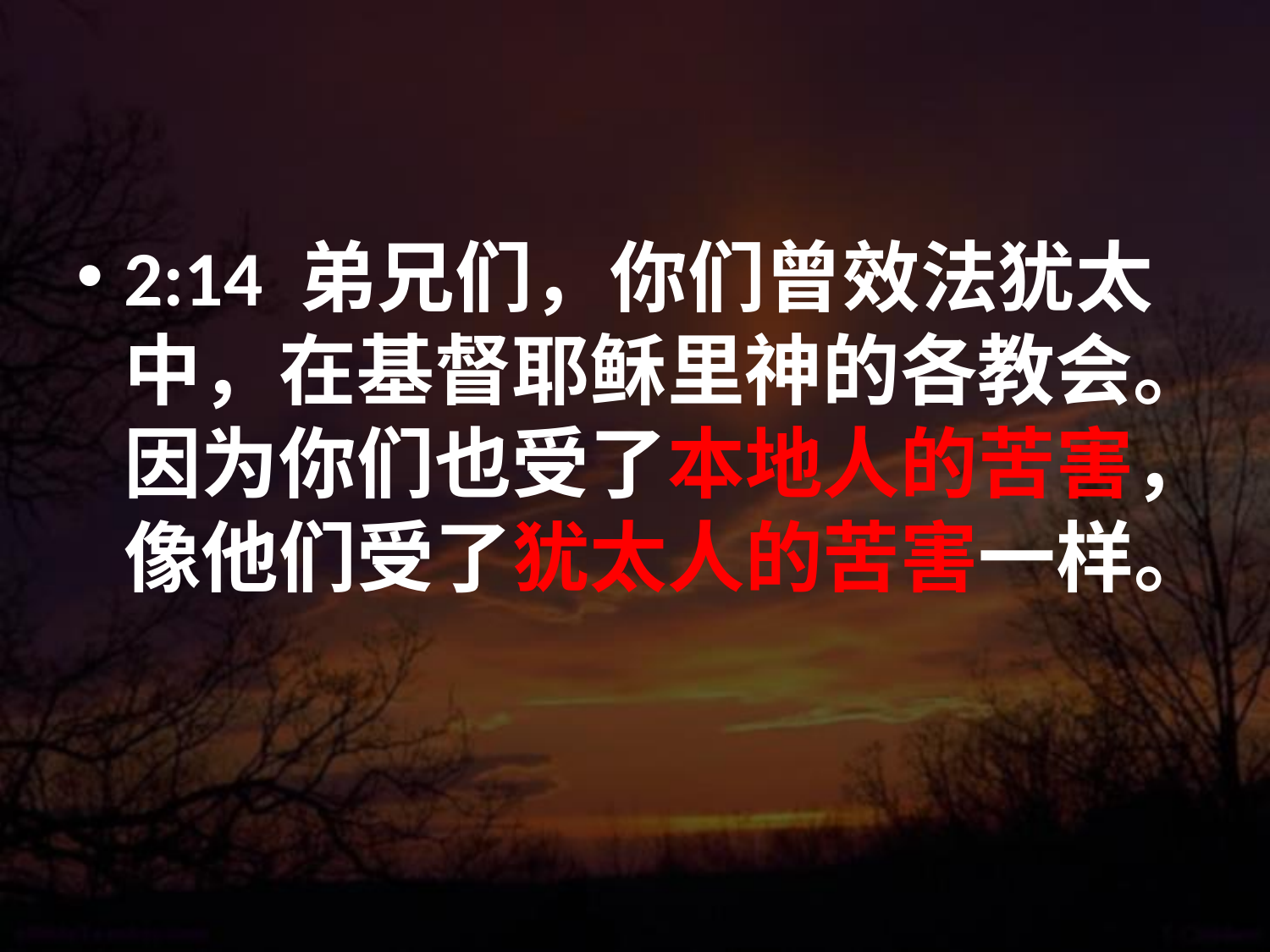

#
2:14 弟兄们，你们曾效法犹太中，在基督耶稣里神的各教会。因为你们也受了本地人的苦害，像他们受了犹太人的苦害一样。